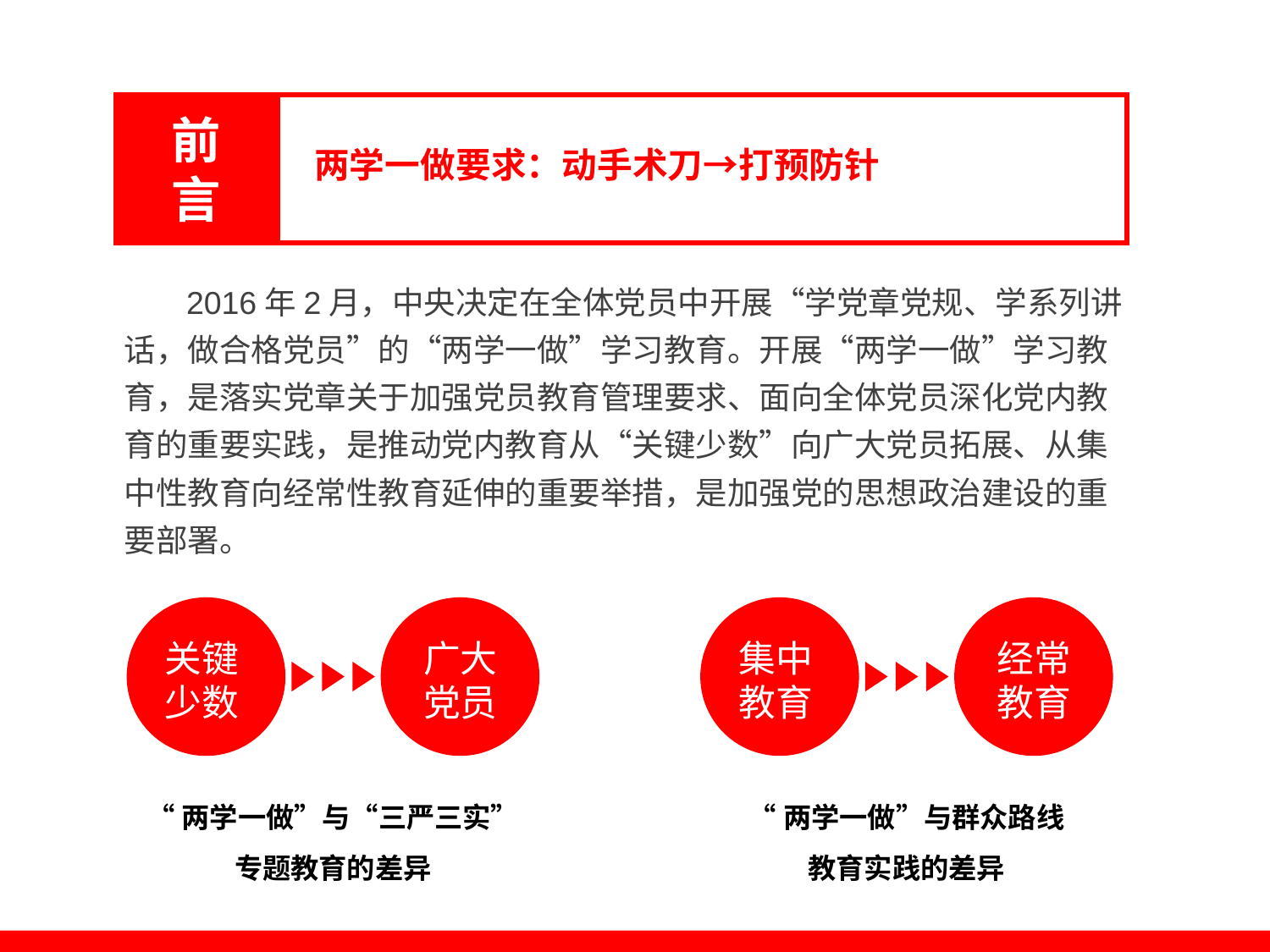

前言
两学一做要求：动手术刀→打预防针
       2016年2月，中央决定在全体党员中开展“学党章党规、学系列讲话，做合格党员”的“两学一做”学习教育。开展“两学一做”学习教育，是落实党章关于加强党员教育管理要求、面向全体党员深化党内教育的重要实践，是推动党内教育从“关键少数”向广大党员拓展、从集中性教育向经常性教育延伸的重要举措，是加强党的思想政治建设的重要部署。

关键少数
广大党员

集中教育
经常教育

“两学一做”与“三严三实”
专题教育的差异
“两学一做”与群众路线
教育实践的差异